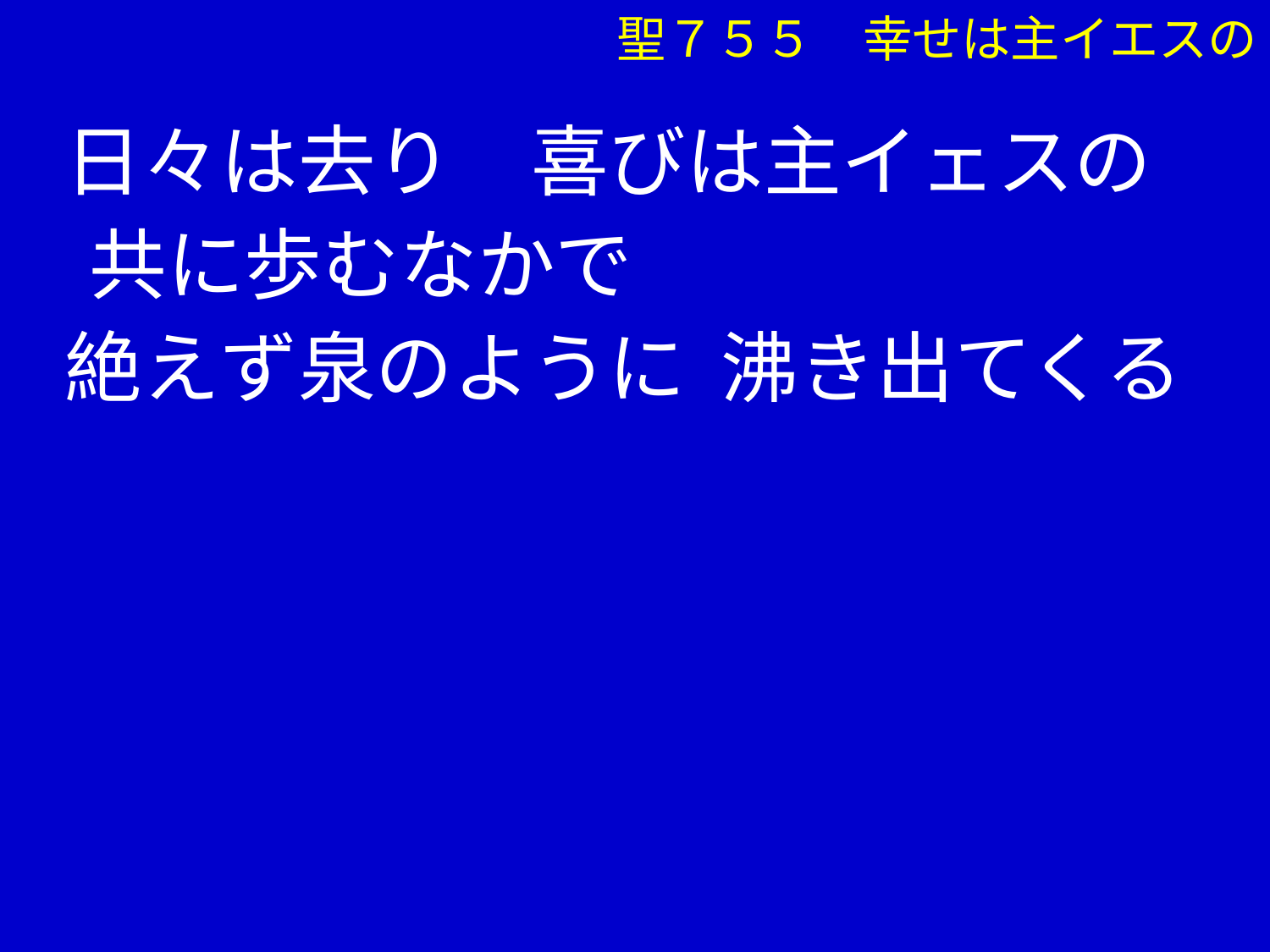

聖７５５　幸せは主イエスの
   日々は去り　喜びは主イェスの
　 共に歩むなかで
   絶えず泉のように  沸き出てくる